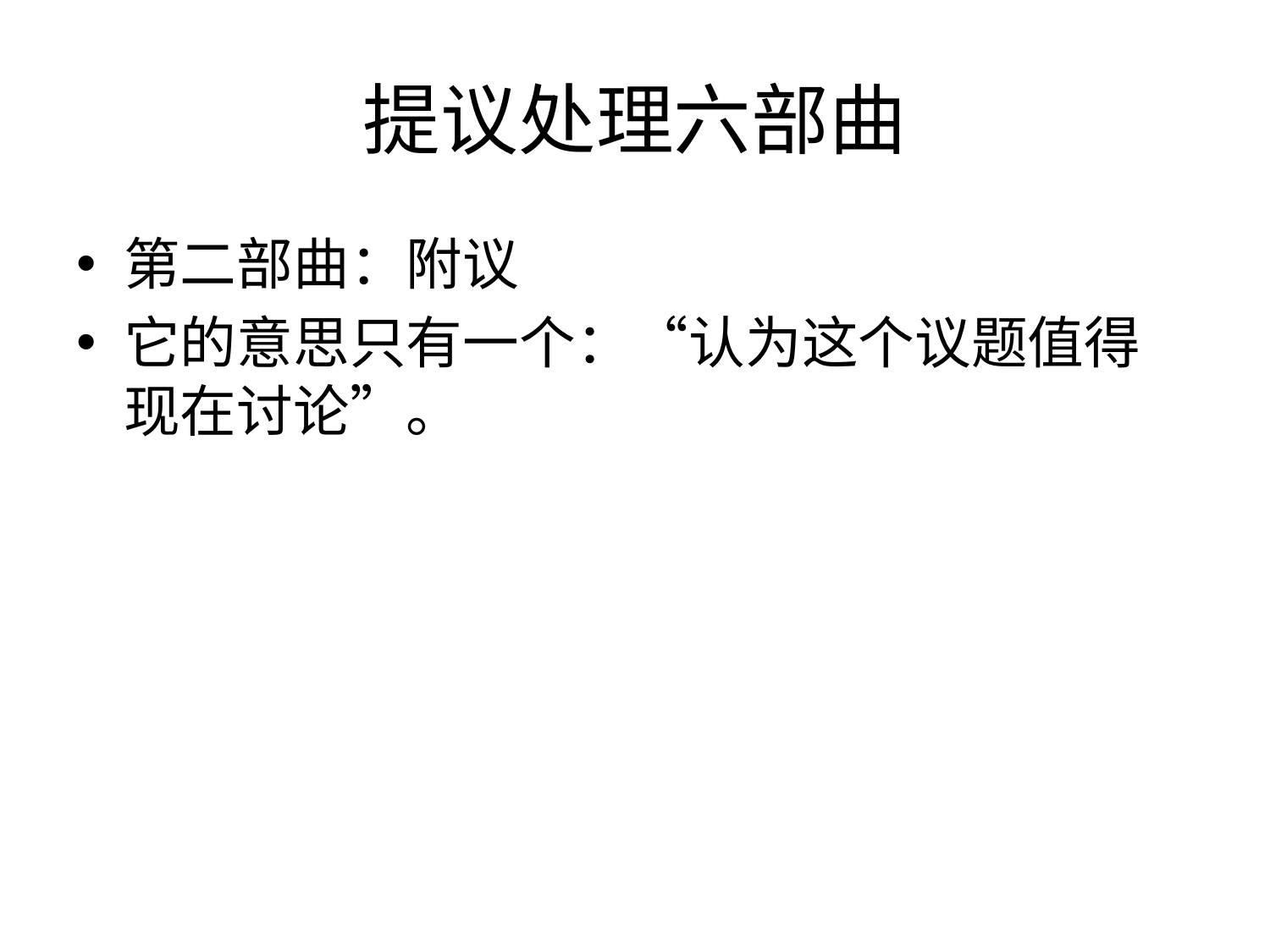

# 提议处理六部曲
第二部曲：附议
它的意思只有一个：“认为这个议题值得现在讨论”。